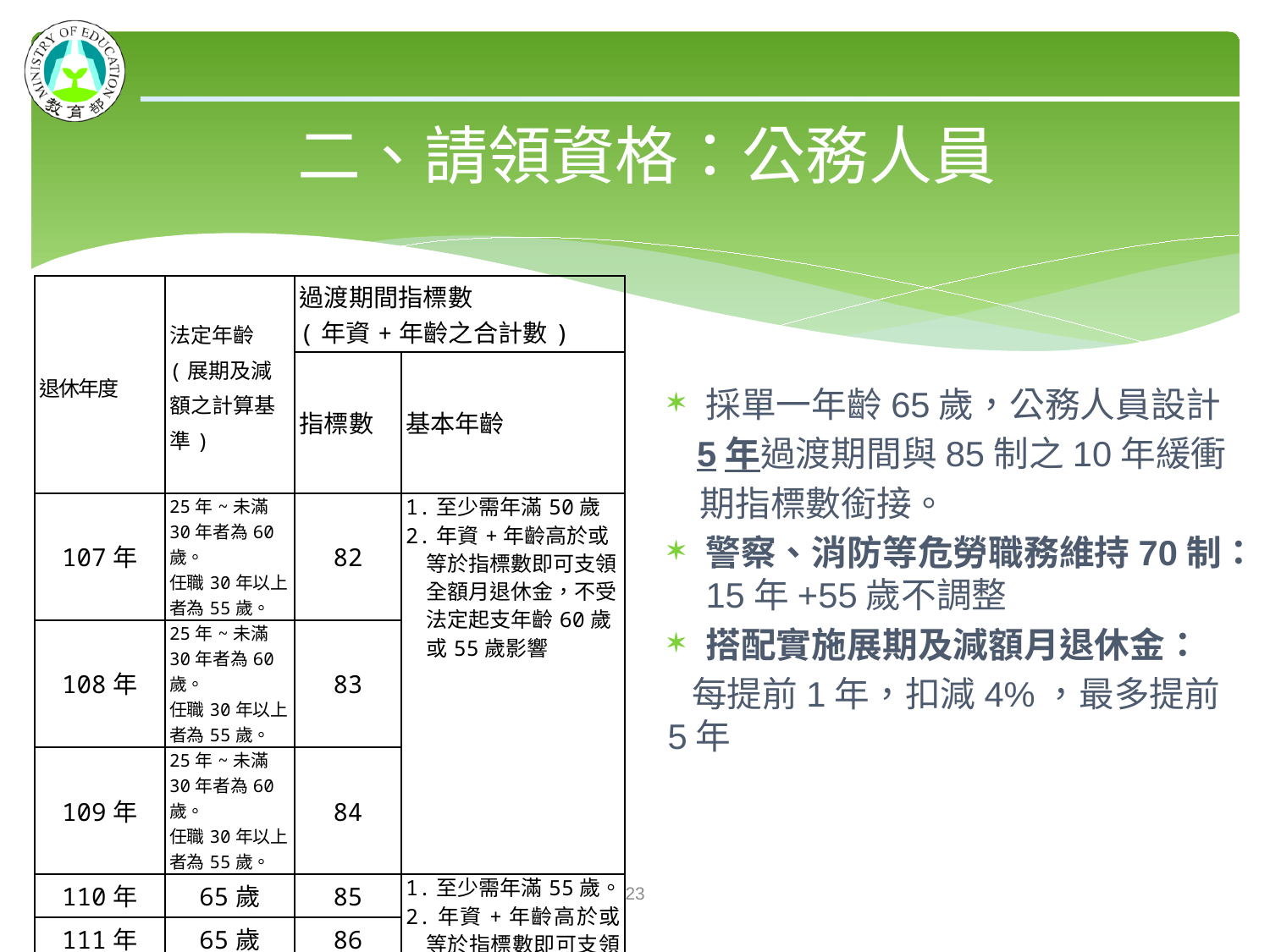

# 二、請領資格：公務人員
| 退休年度 | 法定年齡 (展期及減額之計算基準) | 過渡期間指標數 (年資+年齡之合計數) |  |
| --- | --- | --- | --- |
|  |  | 指標數 | 基本年齡 |
| 107年 | 25年~未滿30年者為60歲。 任職30年以上者為55歲。 | 82 | 1.至少需年滿50歲 2.年資+年齡高於或等於指標數即可支領全額月退休金，不受法定起支年齡60歲或55歲影響 |
| 108年 | 25年~未滿30年者為60歲。 任職30年以上者為55歲。 | 83 |  |
| 109年 | 25年~未滿30年者為60歲。 任職30年以上者為55歲。 | 84 |  |
| 110年 | 65歲 | 85 | 1.至少需年滿55歲。 2.年資+年齡高於或等於指標數即可支領全額月退休金，不受法定起支年齡65歲影響。 |
| 111年 | 65歲 | 86 |  |
| 112年 | 65歲 | 87 |  |
| 113年 | 65歲 | 88 |  |
| 114年 | 65歲 | 89 |  |
| 115年以後 | 65歲 |  |  |
採單一年齡65歲，公務人員設計
   5年過渡期間與85制之10年緩衝
   期指標數銜接。
警察、消防等危勞職務維持70制：15年+55歲不調整
搭配實施展期及減額月退休金：
  每提前1年，扣減4%，最多提前5年
23